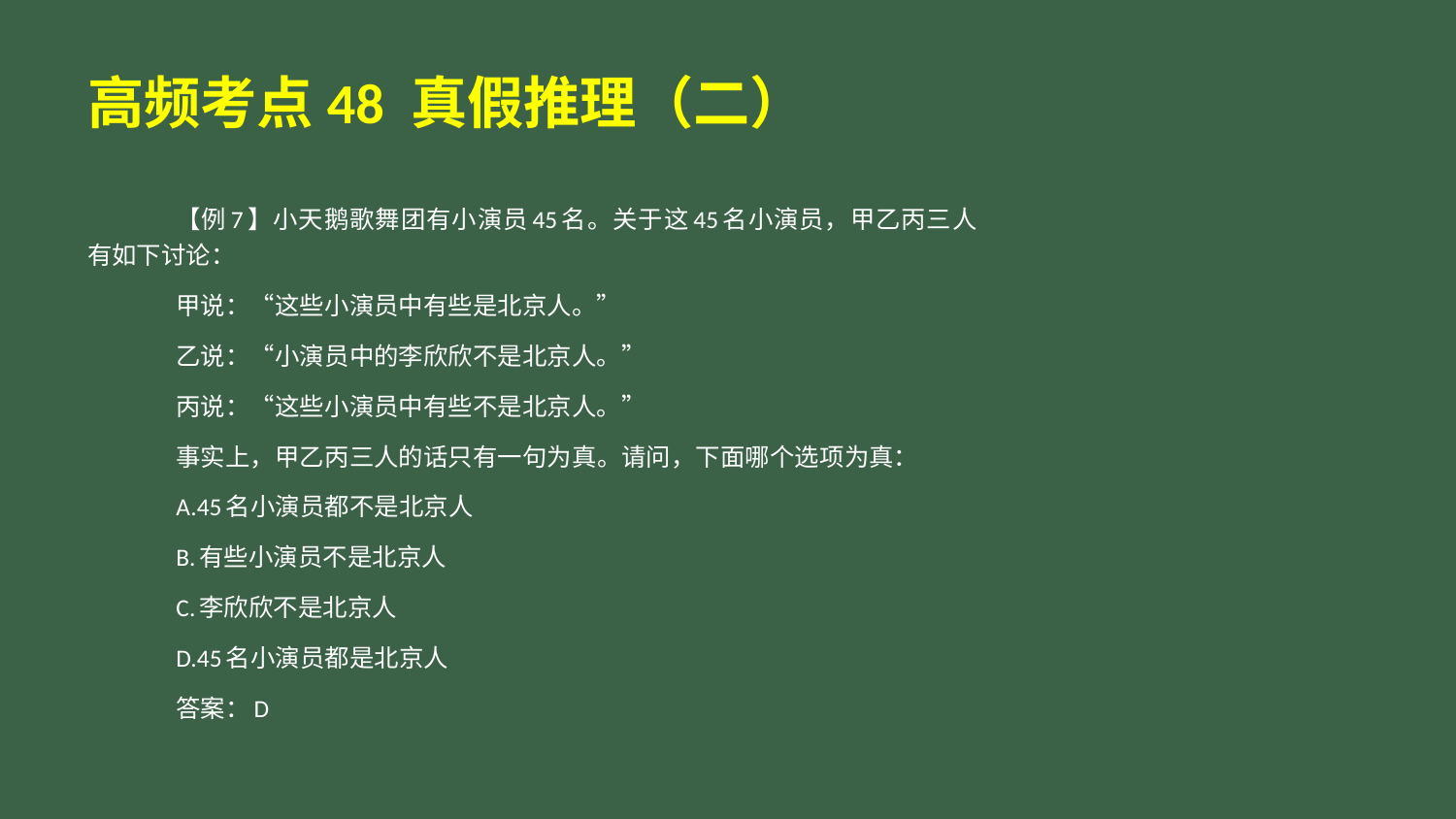

# 高频考点48 真假推理（二）
【例7】小天鹅歌舞团有小演员45名。关于这45名小演员，甲乙丙三人有如下讨论：
甲说：“这些小演员中有些是北京人。”
乙说：“小演员中的李欣欣不是北京人。”
丙说：“这些小演员中有些不是北京人。”
事实上，甲乙丙三人的话只有一句为真。请问，下面哪个选项为真：
A.45名小演员都不是北京人
B.有些小演员不是北京人
C.李欣欣不是北京人
D.45名小演员都是北京人
答案：D